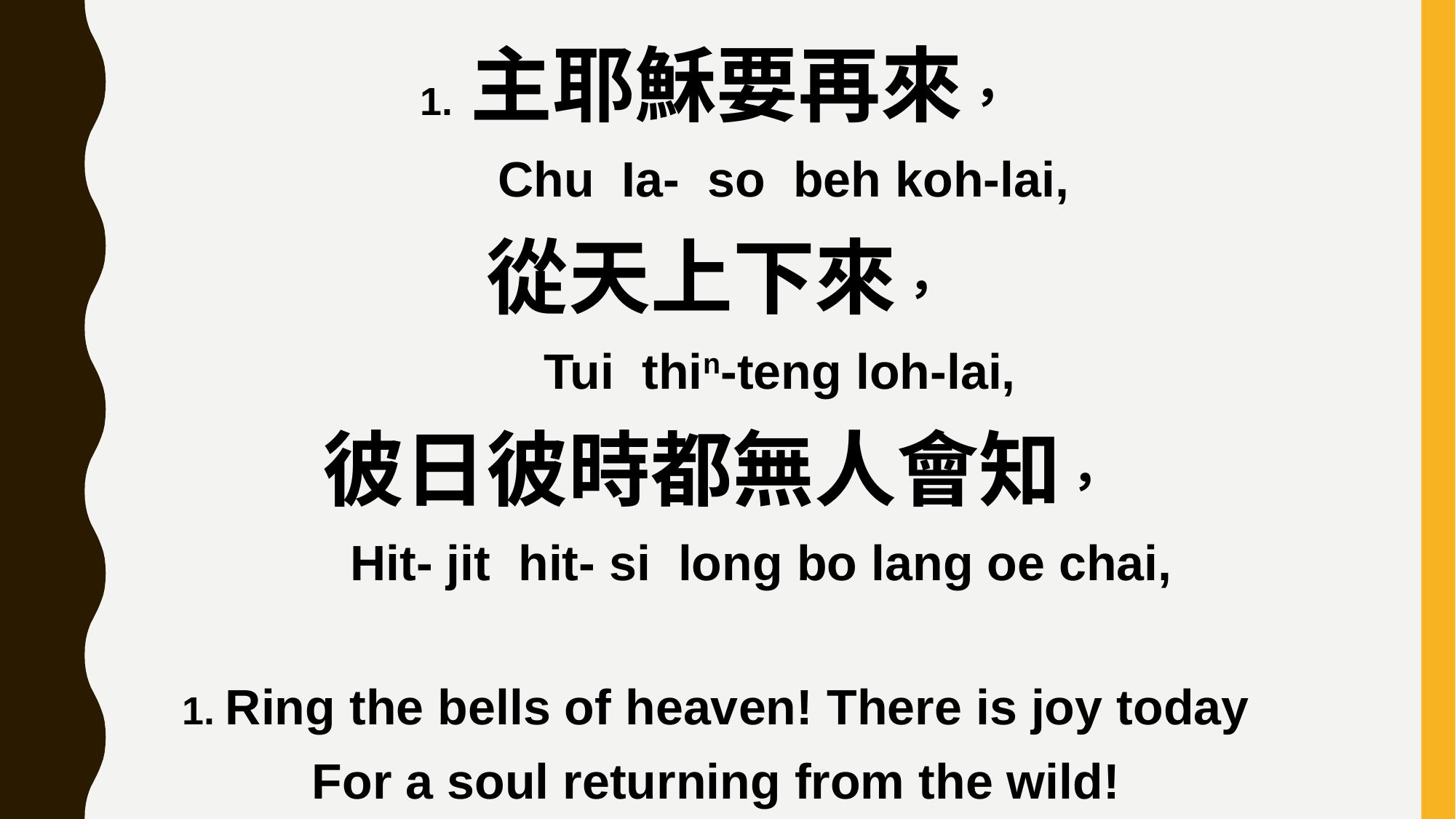

1. 主耶穌要再來，
                              Chu  Ia-  so  beh koh-lai,
從天上下來，
                           Tui  thin-teng loh-lai,
彼日彼時都無人會知，
             Hit- jit  hit- si  long bo lang oe chai,

1. Ring the bells of heaven! There is joy today
For a soul returning from the wild!